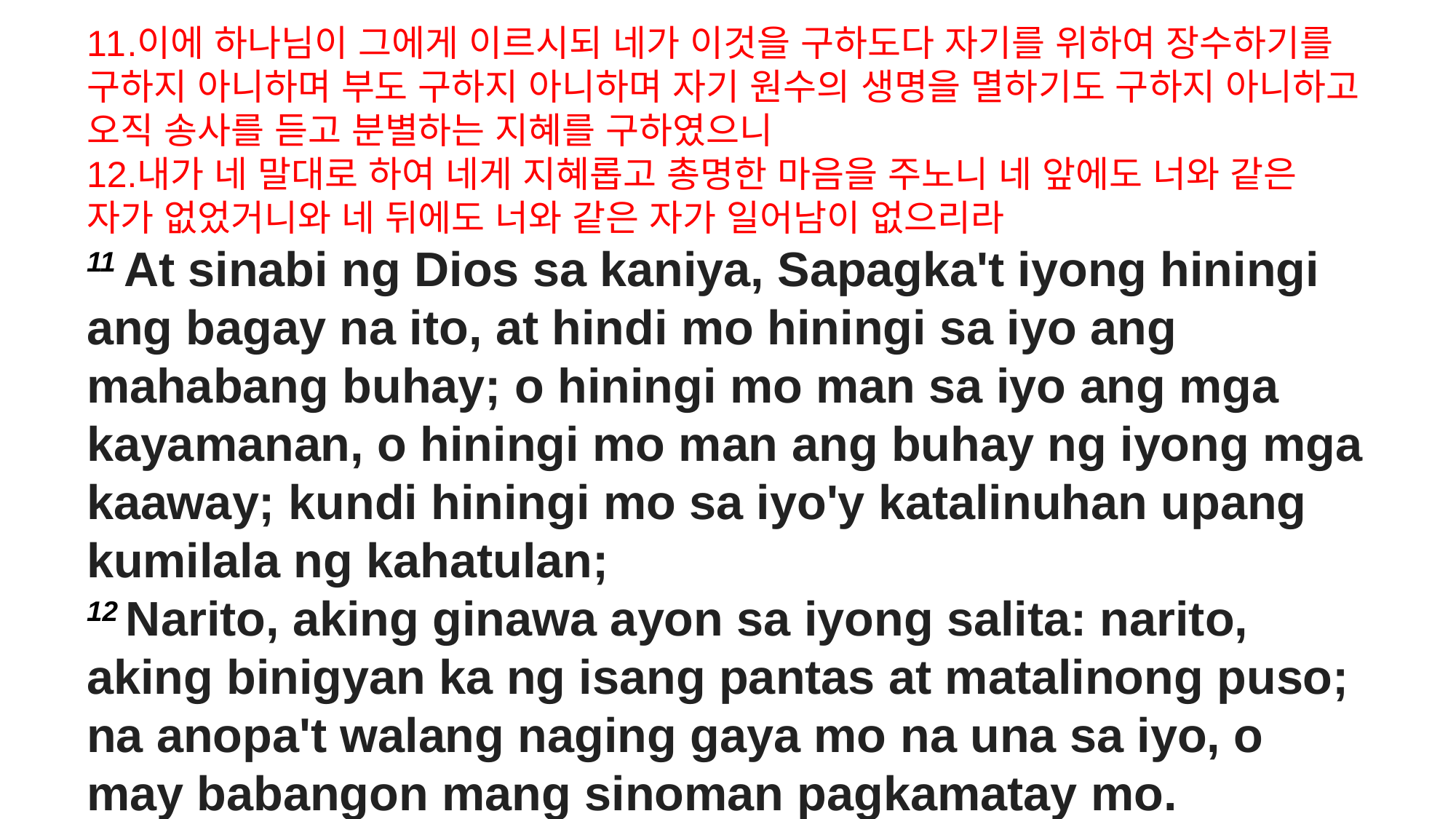

이에 하나님이 그에게 이르시되 네가 이것을 구하도다 자기를 위하여 장수하기를 구하지 아니하며 부도 구하지 아니하며 자기 원수의 생명을 멸하기도 구하지 아니하고 오직 송사를 듣고 분별하는 지혜를 구하였으니
내가 네 말대로 하여 네게 지혜롭고 총명한 마음을 주노니 네 앞에도 너와 같은 자가 없었거니와 네 뒤에도 너와 같은 자가 일어남이 없으리라
11 At sinabi ng Dios sa kaniya, Sapagka't iyong hiningi ang bagay na ito, at hindi mo hiningi sa iyo ang mahabang buhay; o hiningi mo man sa iyo ang mga kayamanan, o hiningi mo man ang buhay ng iyong mga kaaway; kundi hiningi mo sa iyo'y katalinuhan upang kumilala ng kahatulan;
12 Narito, aking ginawa ayon sa iyong salita: narito, aking binigyan ka ng isang pantas at matalinong puso; na anopa't walang naging gaya mo na una sa iyo, o may babangon mang sinoman pagkamatay mo.